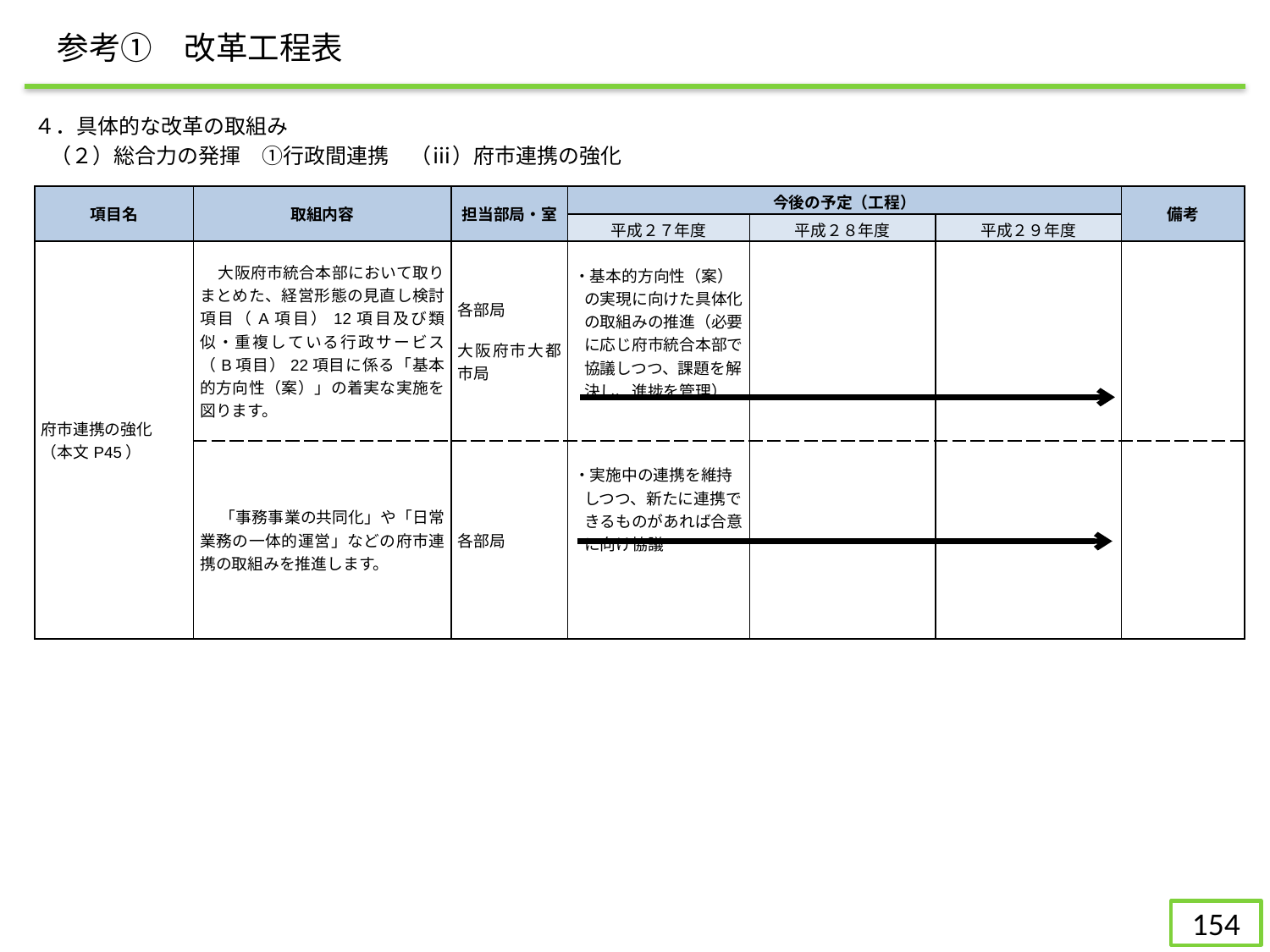

参考①　改革工程表
４．具体的な改革の取組み
（２）総合力の発揮　①行政間連携　（ⅲ）府市連携の強化
| 項目名 | 取組内容 | 担当部局・室 | 今後の予定（工程） |  |  | 備考 |
| --- | --- | --- | --- | --- | --- | --- |
|  |  |  | 平成２７年度 | 平成２８年度 | 平成２９年度 |  |
| 府市連携の強化 （本文P45） | 大阪府市統合本部において取りまとめた、経営形態の見直し検討項目（A項目）12項目及び類似・重複している行政サービス（B項目）22項目に係る「基本的方向性（案）」の着実な実施を図ります。 | 各部局 大阪府市大都市局 | ・基本的方向性（案）の実現に向けた具体化の取組みの推進（必要に応じ府市統合本部で協議しつつ、課題を解決し、進捗を管理） |  |  |  |
|  | 「事務事業の共同化」や「日常業務の一体的運営」などの府市連携の取組みを推進します。 | 各部局 | ・実施中の連携を維持しつつ、新たに連携できるものがあれば合意に向け協議 |  |  |  |

154